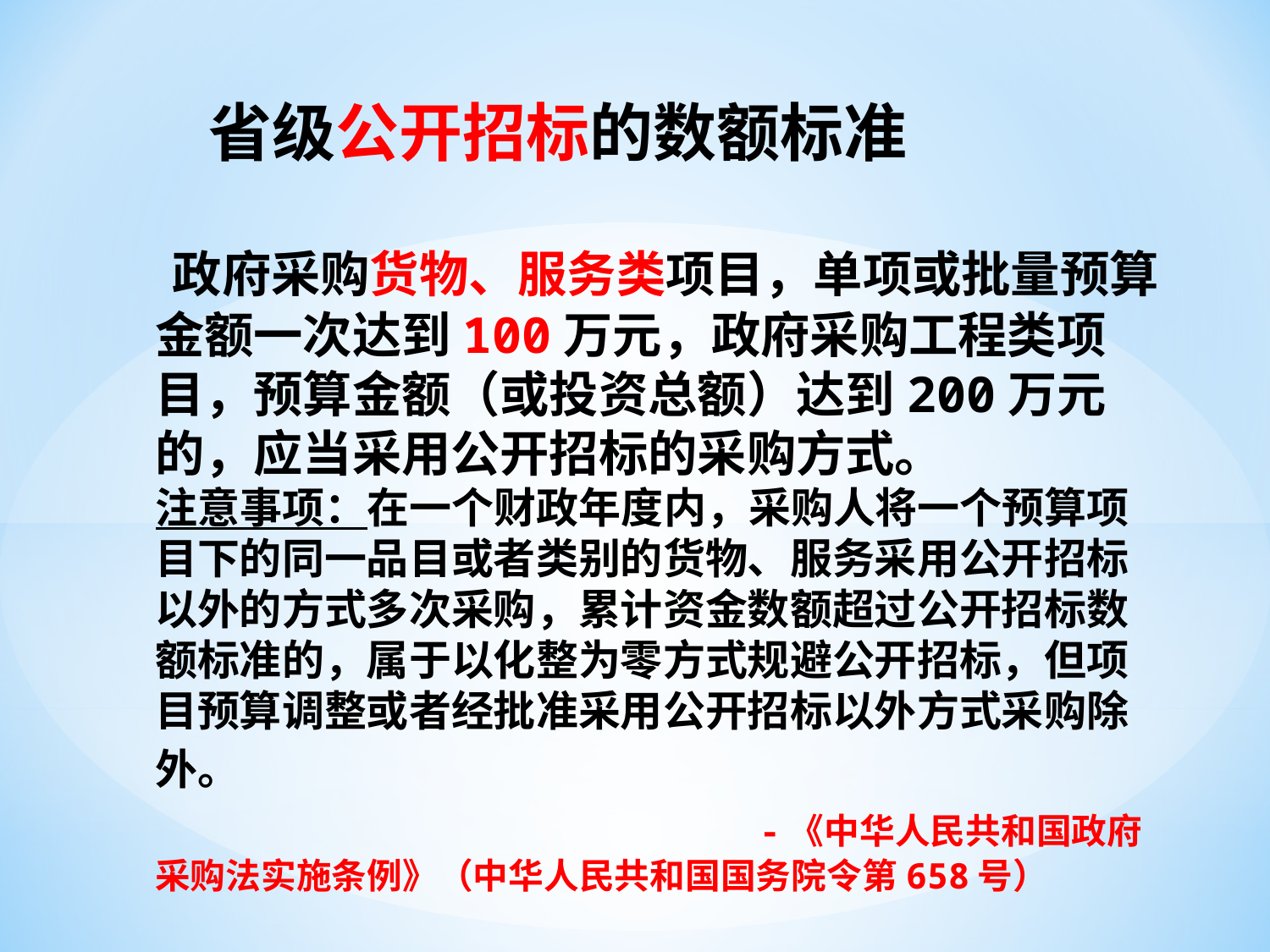

省级公开招标的数额标准

    政府采购货物、服务类项目，单项或批量预算金额一次达到100万元，政府采购工程类项目，预算金额（或投资总额）达到200万元的，应当采用公开招标的采购方式。
    注意事项：在一个财政年度内，采购人将一个预算项目下的同一品目或者类别的货物、服务采用公开招标以外的方式多次采购，累计资金数额超过公开招标数额标准的，属于以化整为零方式规避公开招标，但项目预算调整或者经批准采用公开招标以外方式采购除外。
                      -《中华人民共和国政府采购法实施条例》（中华人民共和国国务院令第658号）